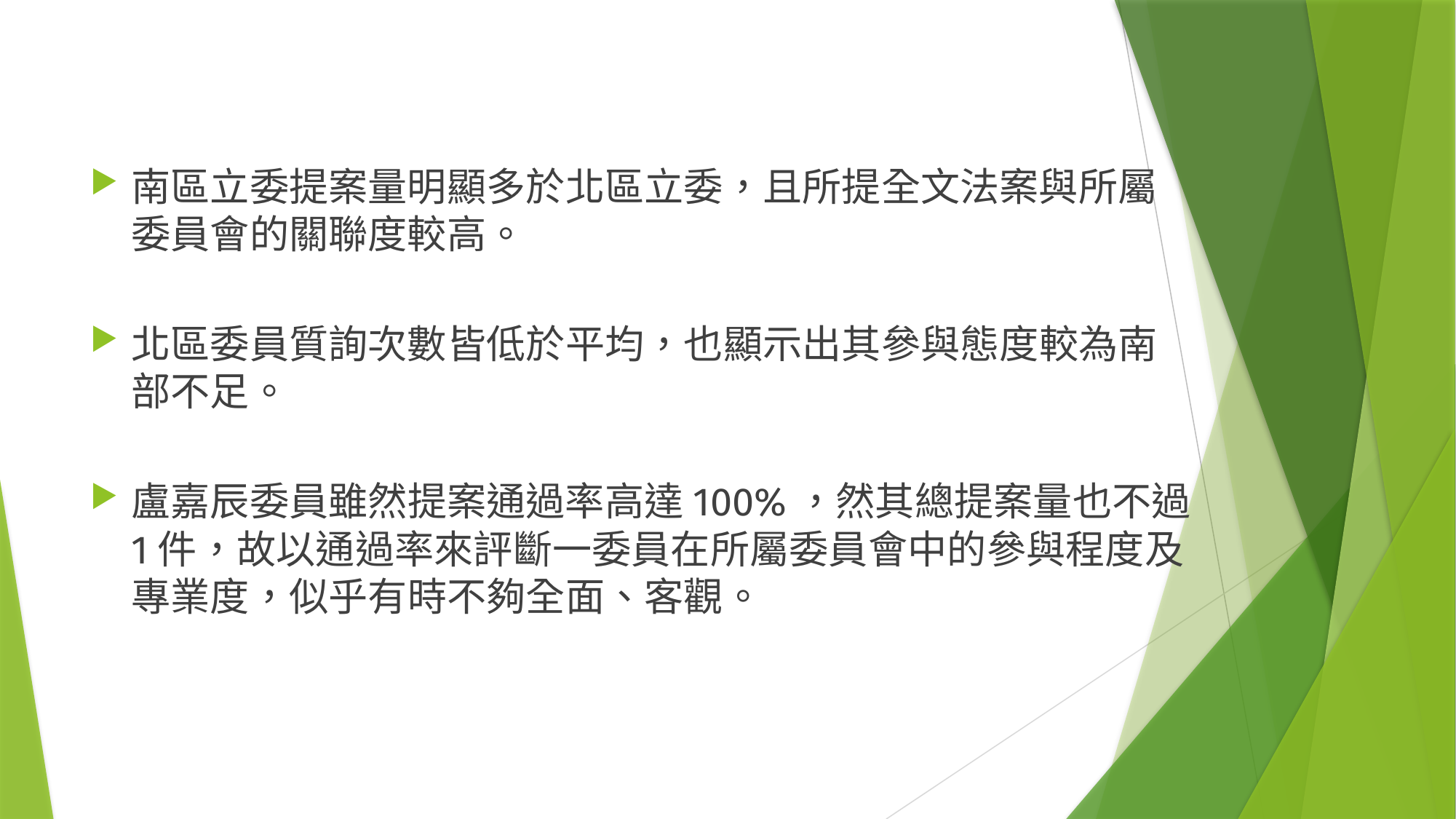

南區立委提案量明顯多於北區立委，且所提全文法案與所屬委員會的關聯度較高。
北區委員質詢次數皆低於平均，也顯示出其參與態度較為南部不足。
盧嘉辰委員雖然提案通過率高達100%，然其總提案量也不過1件，故以通過率來評斷一委員在所屬委員會中的參與程度及專業度，似乎有時不夠全面、客觀。